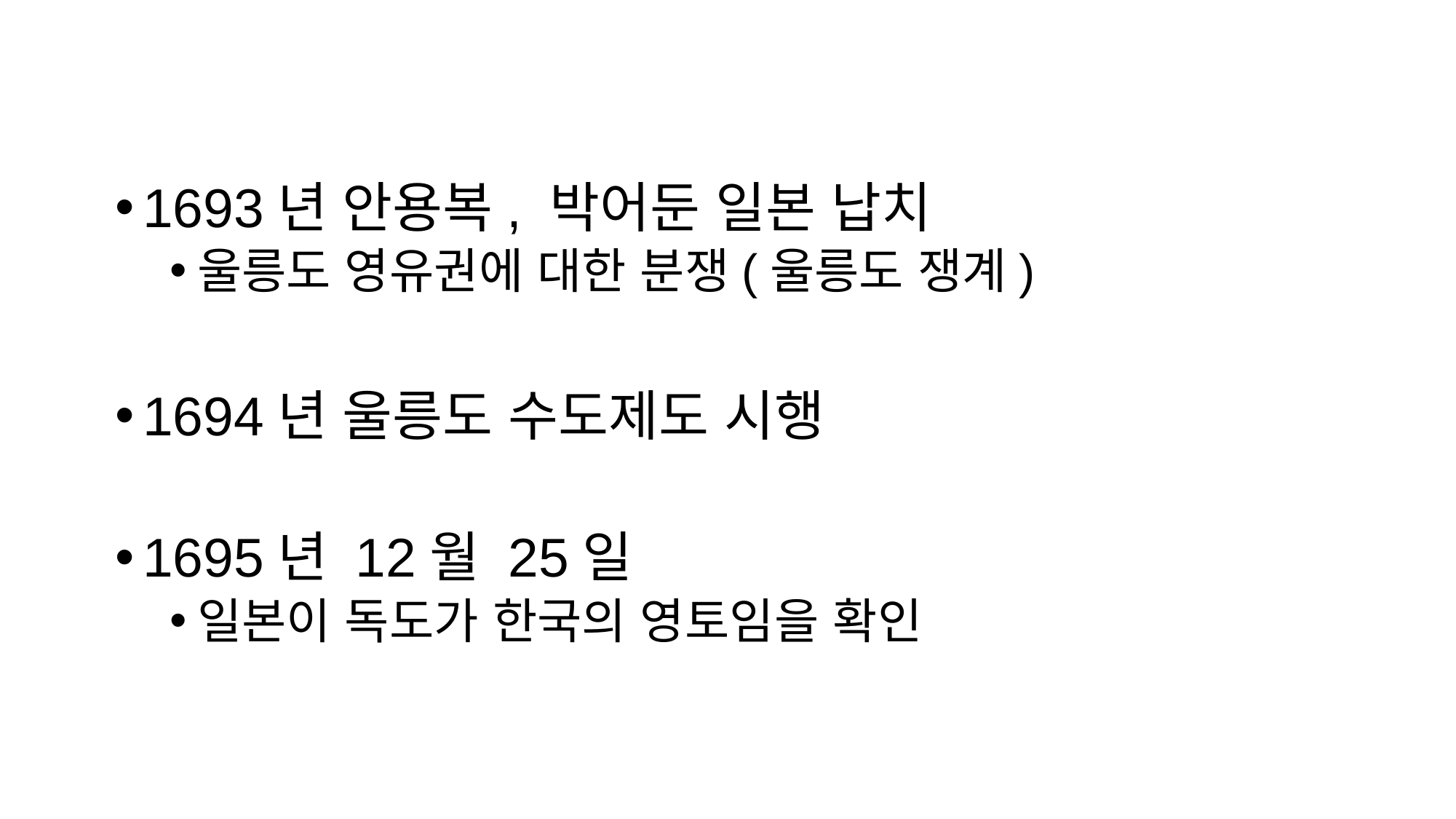

1693년 안용복, 박어둔 일본 납치
울릉도 영유권에 대한 분쟁(울릉도 쟁계)

1694년 울릉도 수도제도 시행

1695년 12월 25일
일본이 독도가 한국의 영토임을 확인